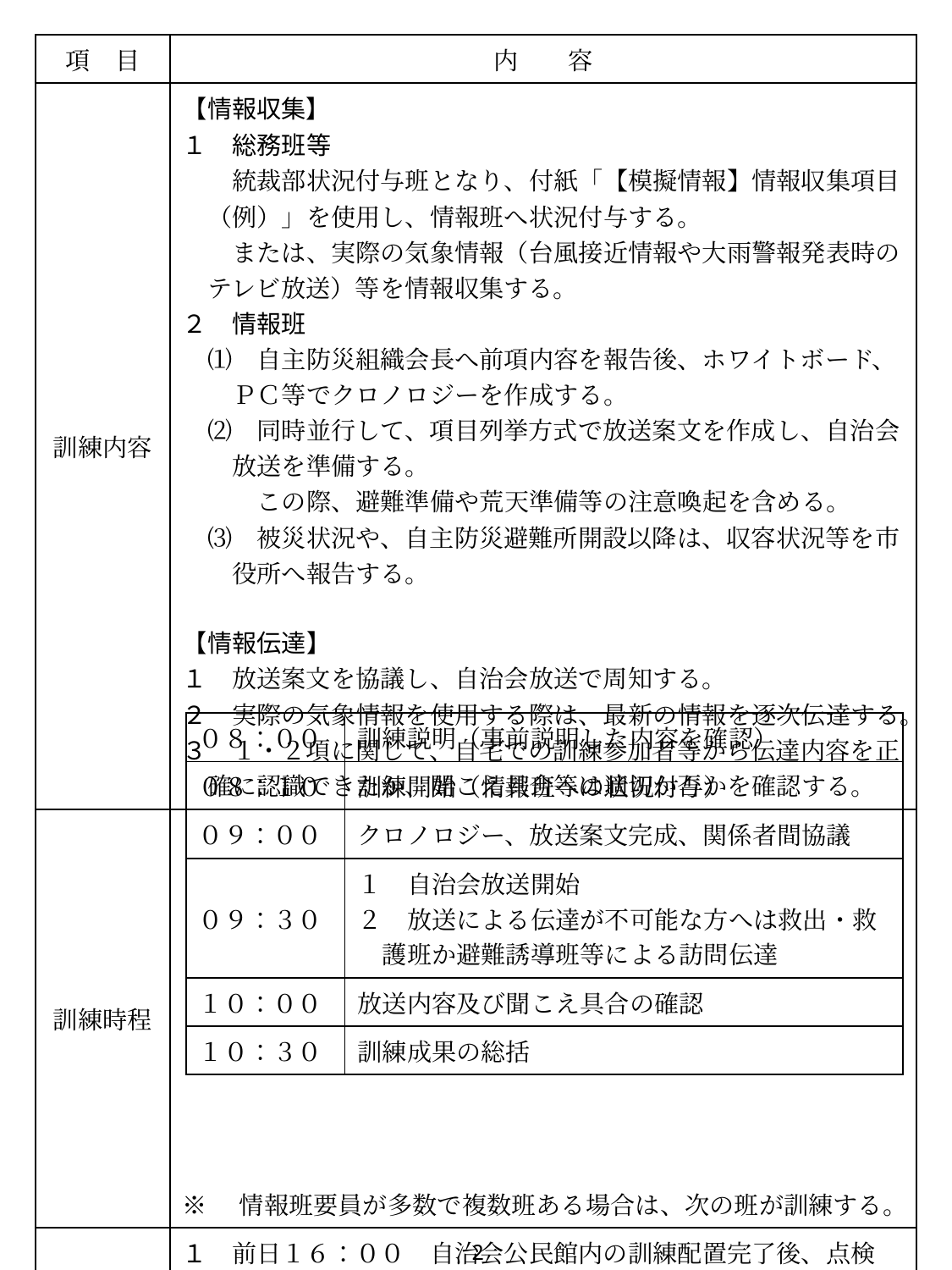

| 項　目 | 内　　容 |
| --- | --- |
| 訓練内容 | 【情報収集】 １　総務班等 　　統裁部状況付与班となり、付紙「【模擬情報】情報収集項目 　（例）」を使用し、情報班へ状況付与する。 　　または、実際の気象情報（台風接近情報や大雨警報発表時の 　テレビ放送）等を情報収集する。 ２　情報班 　⑴　自主防災組織会長へ前項内容を報告後、ホワイトボード、 　　ＰＣ等でクロノロジーを作成する。 　⑵　同時並行して、項目列挙方式で放送案文を作成し、自治会 　　放送を準備する。 　　　この際、避難準備や荒天準備等の注意喚起を含める。 　⑶　被災状況や、自主防災避難所開設以降は、収容状況等を市 　　役所へ報告する。 【情報伝達】 １　放送案文を協議し、自治会放送で周知する。 ２　実際の気象情報を使用する際は、最新の情報を逐次伝達する。 ３　１・２項に関して、自宅での訓練参加者等から伝達内容を正 　確に認識できたか、聞こえ具合等は適切か否かを確認する。 |
| 訓練時程 | ※　情報班要員が多数で複数班ある場合は、次の班が訓練する。 |
| 準備事項 | １　前日１６：００　自治会公民館内の訓練配置完了後、点検 　　　　　　　　　　（自治会放送の機能点検を含む。） ２　前日１９：４０　訓練に関する自治会放送 ３　統裁部と情報班のやり取りが、訓練参加者、研修者等に聞こ 　えない場合は、状況により拡声器・マイクセットを準備 |
| ０８：００ | 訓練説明（事前説明した内容を確認） |
| --- | --- |
| ０８：１０ | 訓練開始（情報班への状況付与） |
| ０９：００ | クロノロジー、放送案文完成、関係者間協議 |
| ０９：３０ | １　自治会放送開始 ２　放送による伝達が不可能な方へは救出・救 　護班か避難誘導班等による訪問伝達 |
| １０：００ | 放送内容及び聞こえ具合の確認 |
| １０：３０ | 訓練成果の総括 |
2